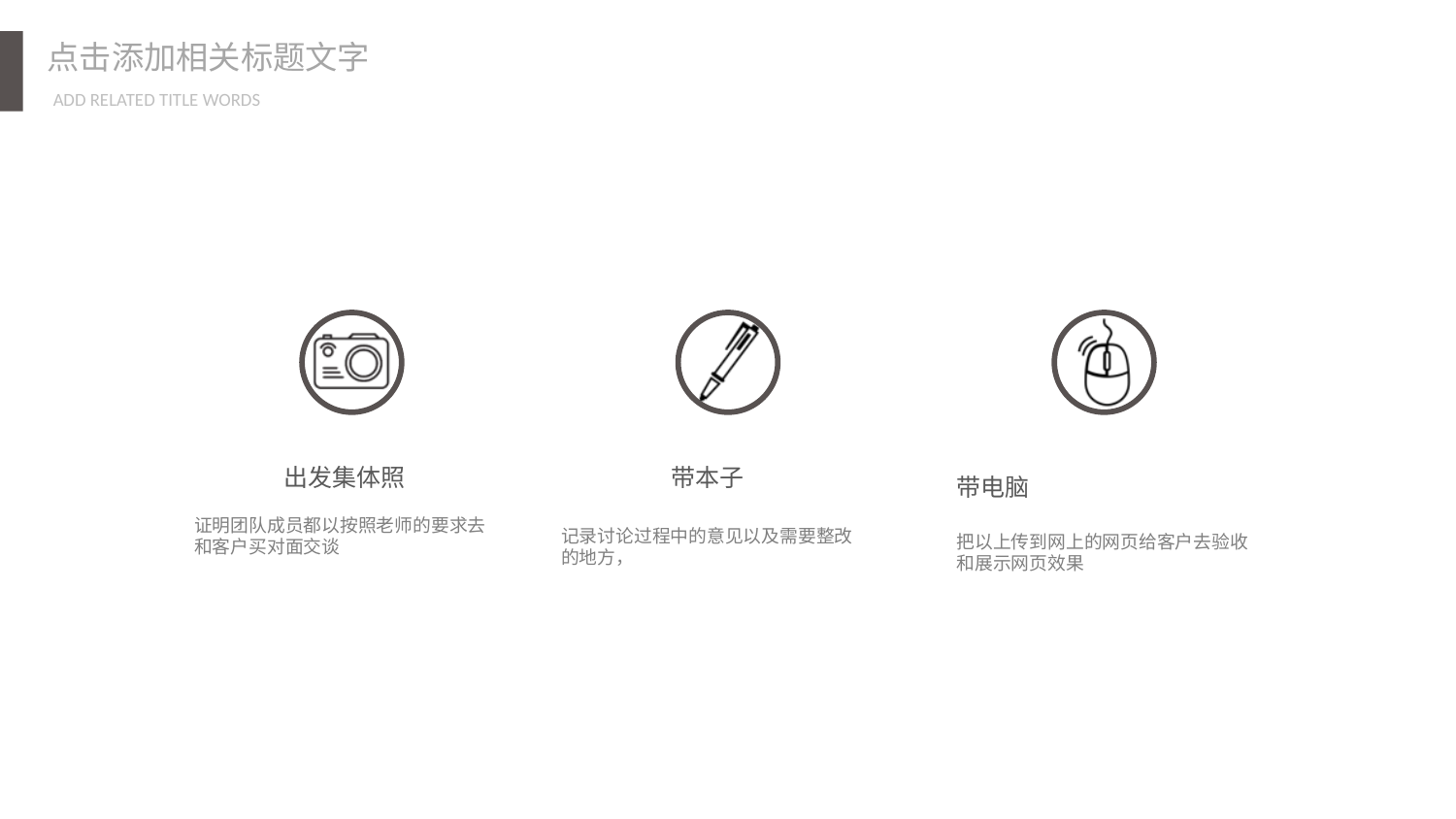

带本子

记录讨论过程中的意见以及需要整改的地方，
出发集体照

证明团队成员都以按照老师的要求去和客户买对面交谈

带电脑

把以上传到网上的网页给客户去验收和展示网页效果